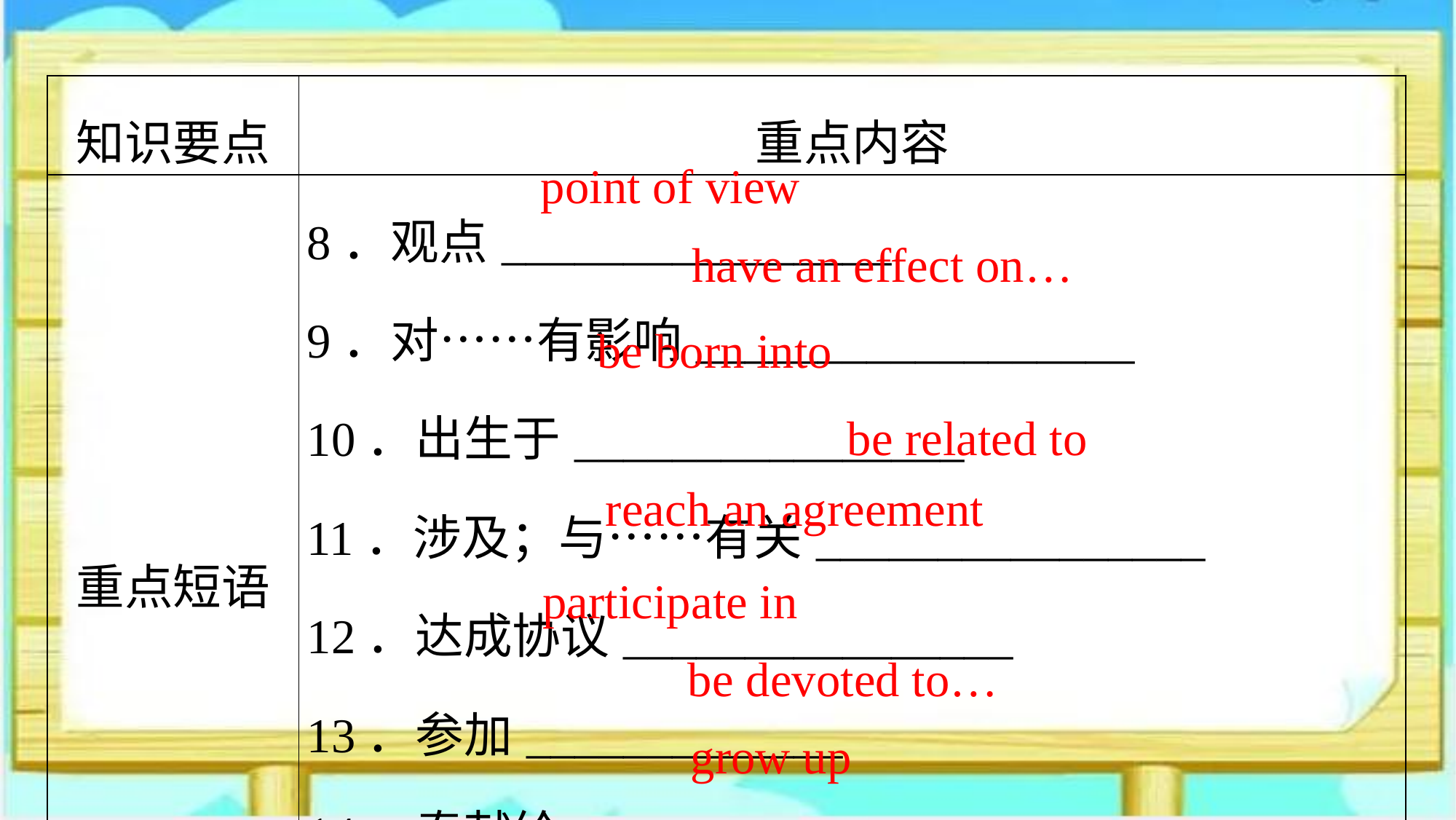

| 知识要点 | 重点内容 |
| --- | --- |
| 重点短语 | 8．观点\_\_\_\_\_\_\_\_\_\_\_\_\_\_\_\_ 9．对……有影响\_\_\_\_\_\_\_\_\_\_\_\_\_\_\_\_\_\_ 10．出生于\_\_\_\_\_\_\_\_\_\_\_\_\_\_\_\_ 11．涉及；与……有关\_\_\_\_\_\_\_\_\_\_\_\_\_\_\_\_ 12．达成协议\_\_\_\_\_\_\_\_\_\_\_\_\_\_\_\_ 13．参加\_\_\_\_\_\_\_\_\_\_\_\_\_ 14．奉献给……\_\_\_\_\_\_\_\_\_\_\_\_\_\_\_\_ 15．成长；长大\_\_\_\_\_\_\_\_\_\_\_ |
point of view
have an effect on…
be born into
be related to
reach an agreement
participate in
be devoted to…
grow up